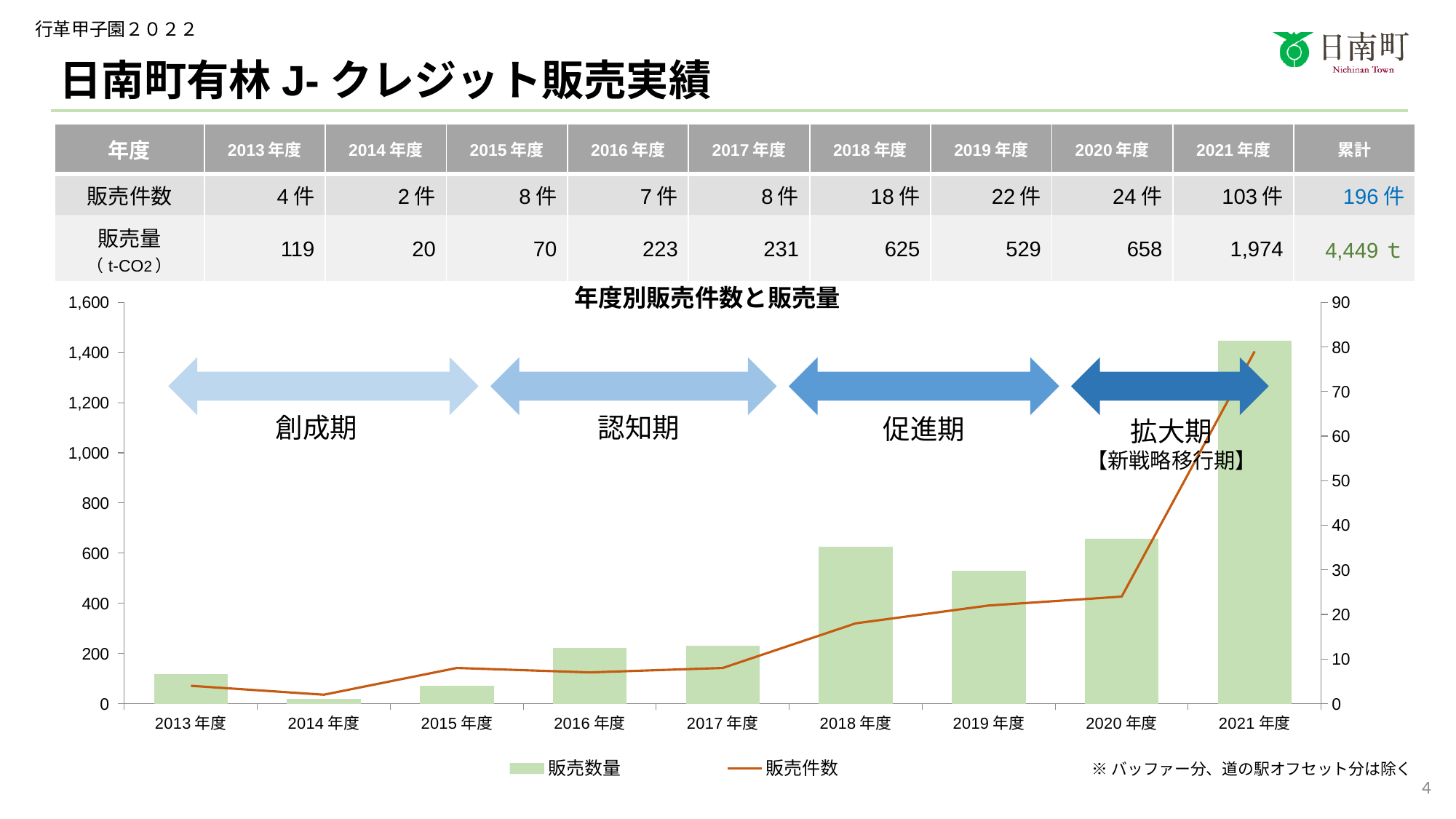

# 日南町有林J-クレジット販売実績
| 年度 | 2013年度 | 2014年度 | 2015年度 | 2016年度 | 2017年度 | 2018年度 | 2019年度 | 2020年度 | 2021年度 | 累計 |
| --- | --- | --- | --- | --- | --- | --- | --- | --- | --- | --- |
| 販売件数 | 4件 | 2件 | 8件 | 7件 | 8件 | 18件 | 22件 | 24件 | 103件 | 196件 |
| 販売量 （t-CO2） | 119 | 20 | 70 | 223 | 231 | 625 | 529 | 658 | 1,974 | 4,449ｔ |
年度別販売件数と販売量

### Chart

| Category | 販売数量 | 販売件数 |
|---|---|---|
| 2013年度 | 119.0 | 4.0 |
| 2014年度 | 20.0 | 2.0 |
| 2015年度 | 70.0 | 8.0 |
| 2016年度 | 223.0 | 7.0 |
| 2017年度 | 231.0 | 8.0 |
| 2018年度 | 625.0 | 18.0 |
| 2019年度 | 529.0 | 22.0 |
| 2020年度 | 658.0 | 24.0 |
| 2021年度 | 1446.0 | 79.0 |

創成期
認知期
促進期
拡大期
【新戦略移行期】
※バッファー分、道の駅オフセット分は除く
4